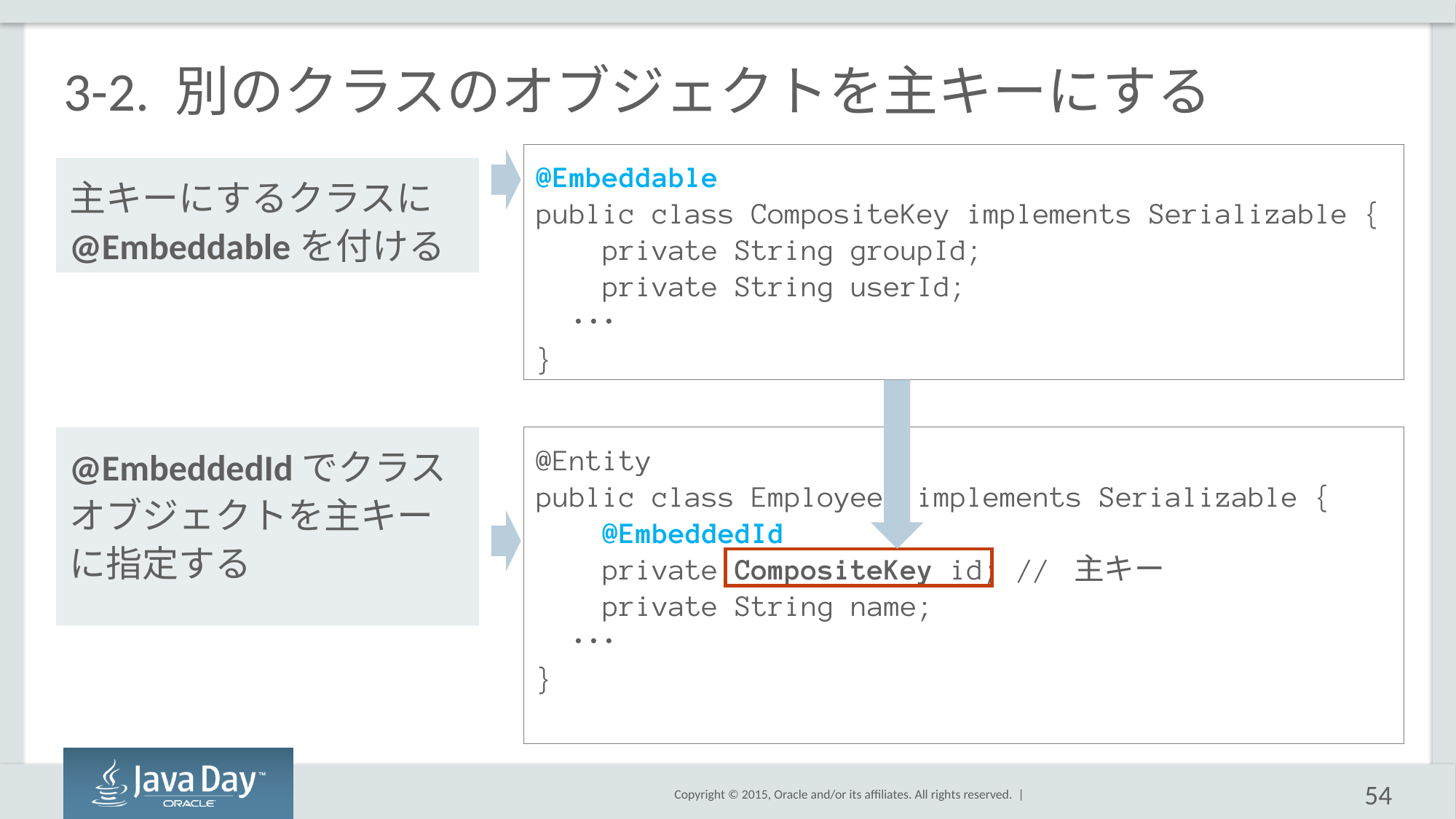

# 3-2. 別のクラスのオブジェクトを主キーにする
@Embeddable
public class CompositeKey implements Serializable {
    private String groupId;
    private String userId;
    ･･･
}

主キーにするクラスに@Embeddableを付ける

@EmbeddedIdでクラスオブジェクトを主キーに指定する

@Entity
public class Employee4 implements Serializable {
    @EmbeddedId
    private CompositeKey id; // 主キー
    private String name;
    ･･･
}
54